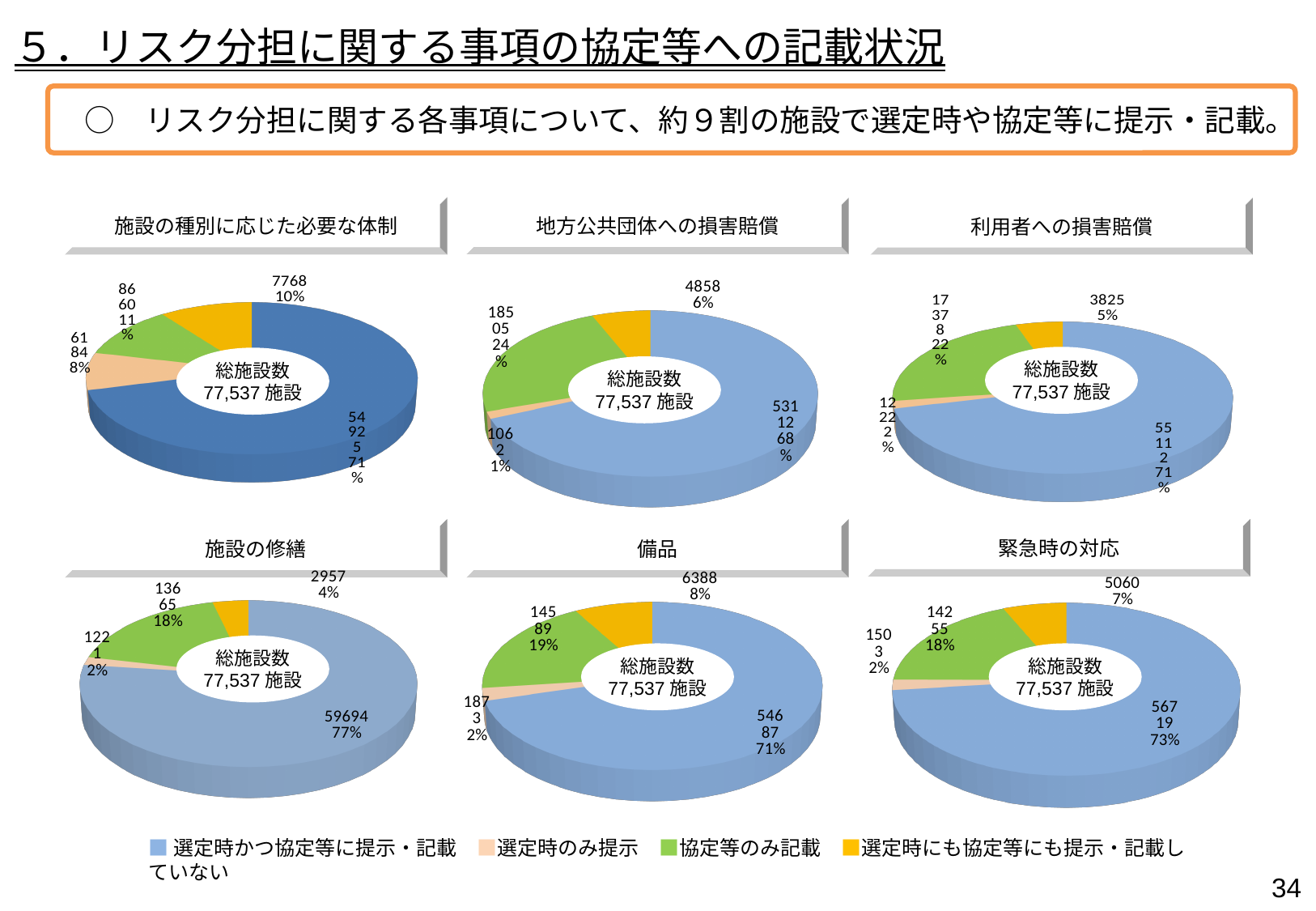

５．リスク分担に関する事項の協定等への記載状況
　○　リスク分担に関する各事項について、約９割の施設で選定時や協定等に提示・記載。
施設の種別に応じた必要な体制
地方公共団体への損害賠償
利用者への損害賠償

[unsupported chart]

[unsupported chart]

[unsupported chart]

[unsupported chart]

[unsupported chart]

総施設数
77,537施設
総施設数
77,537施設
総施設数
77,537施設
施設の修繕
備品
緊急時の対応

[unsupported chart]

[unsupported chart]

[unsupported chart]

[unsupported chart]

[unsupported chart]

[unsupported chart]

総施設数
77,537施設
総施設数
77,537施設
総施設数
77,537施設
■選定時かつ協定等に提示・記載　■選定時のみ提示　■協定等のみ記載　■選定時にも協定等にも提示・記載していない
34